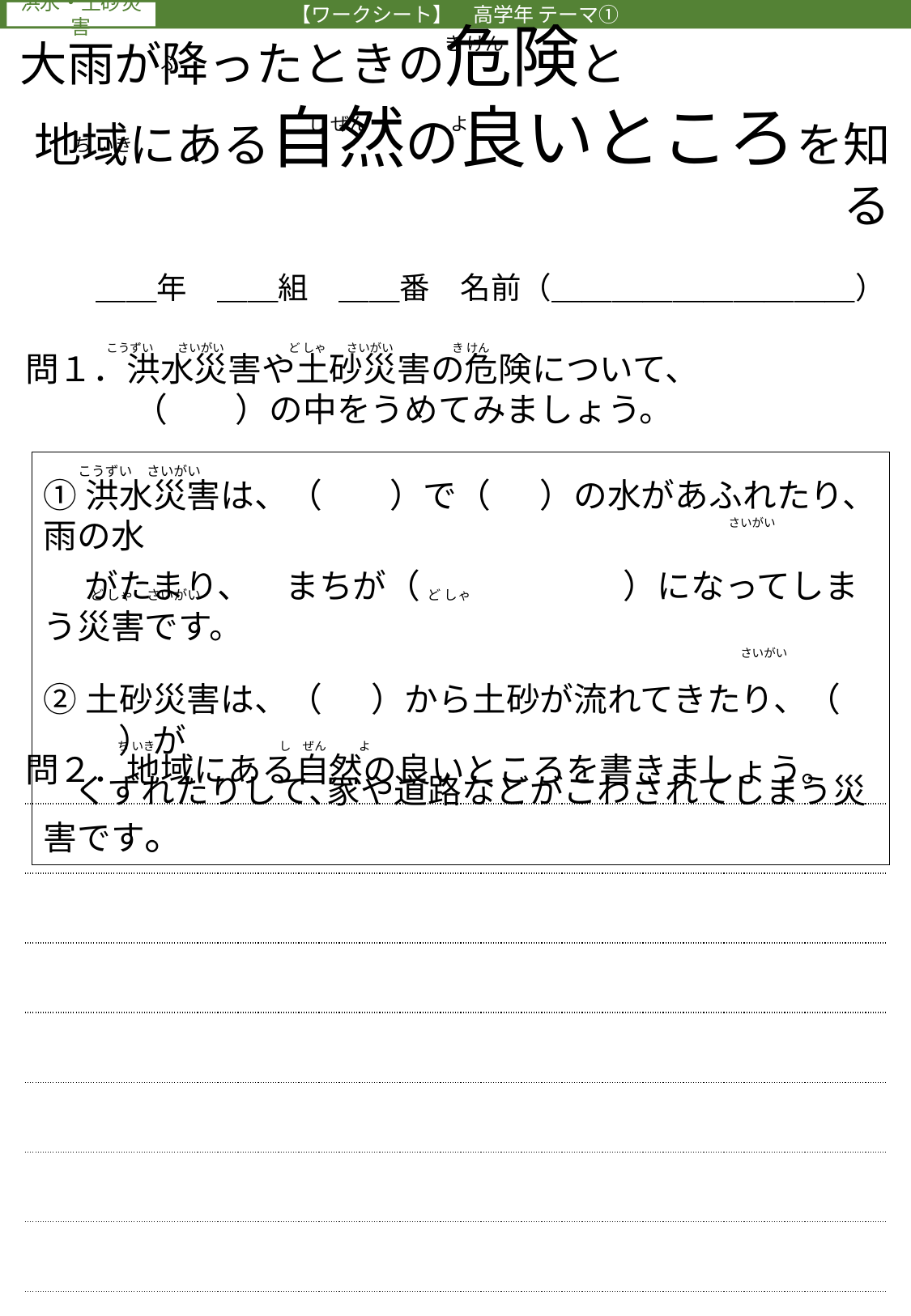

【ワークシート】　高学年 テーマ①
き けん
大雨が降ったときの危険と
地域にある自然の良いところを知る
ふ
し ぜん
よ
ち いき
＿＿年　＿＿組　＿＿番　名前（＿＿＿＿＿＿＿＿＿＿）
こうずい
さいがい
ど しゃ
さいがい
き けん
問１．洪水災害や土砂災害の危険について、
　　　 （　　）の中をうめてみましょう。

①洪水災害は、（大雨）で（ 川 ）の水があふれたり、雨の水
　 がたまり、　まちが（　水びたし　）になってしまう災害です。

②土砂災害は、（ 山 ）から土砂が流れてきたり、（ がけ ）が
   くずれたりして､家や道路などがこわされてしまう災害です。
こうずい
さいがい
さいがい
ど しゃ
さいがい
ど しゃ
さいがい
し　ぜん
よ
ち いき
問２．地域にある自然の良いところを書きましょう。
|  |
| --- |
|  |
|  |
|  |
|  |
|  |
|  |